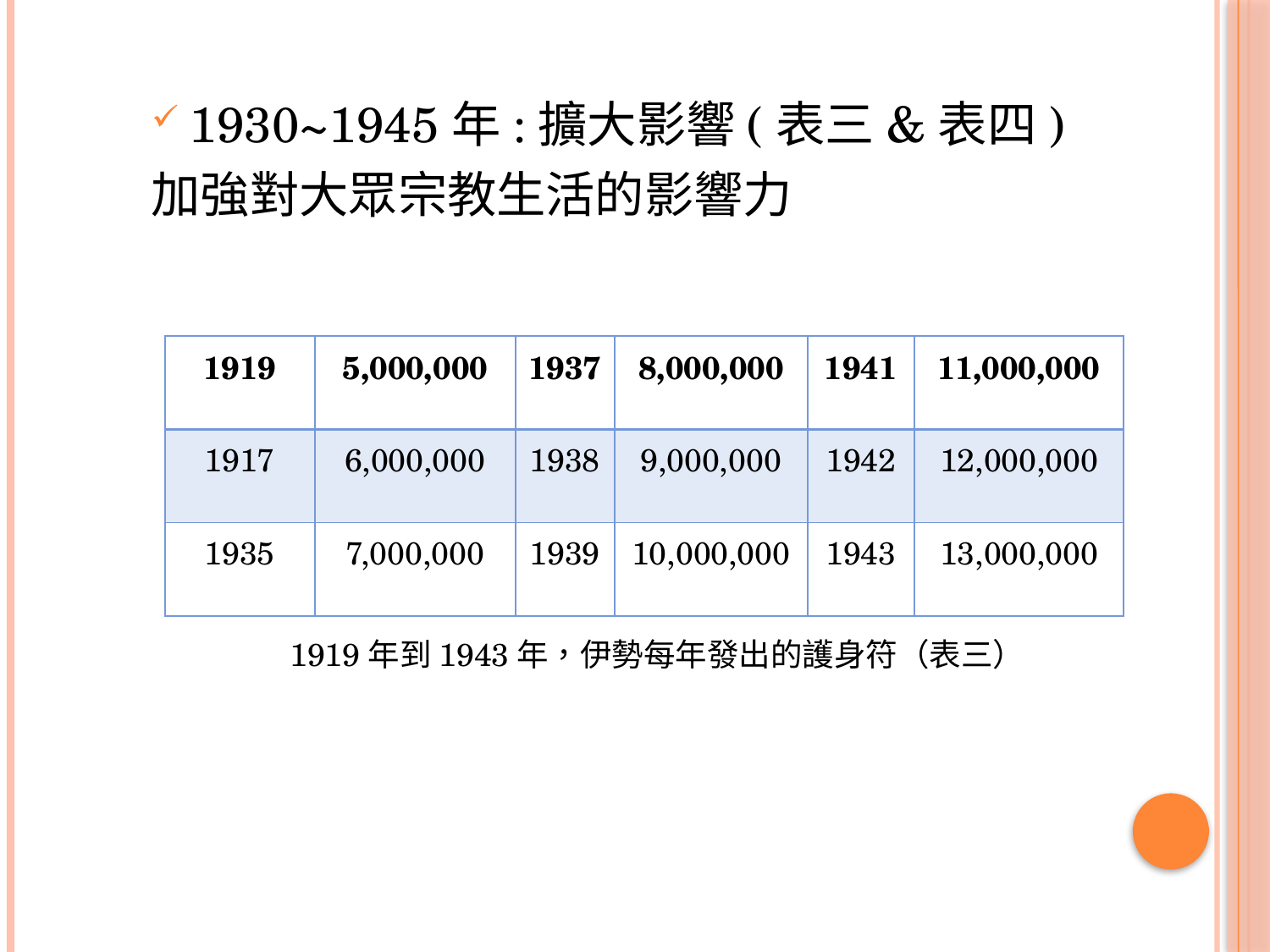

1930~1945年:擴大影響(表三&表四)
加強對大眾宗教生活的影響力

1919年到1943年，伊勢每年發出的護身符（表三）

| 1919 | 5,000,000 | 1937 | 8,000,000 | 1941 | 11,000,000 |
| --- | --- | --- | --- | --- | --- |
| 1917 | 6,000,000 | 1938 | 9,000,000 | 1942 | 12,000,000 |
| 1935 | 7,000,000 | 1939 | 10,000,000 | 1943 | 13,000,000 |